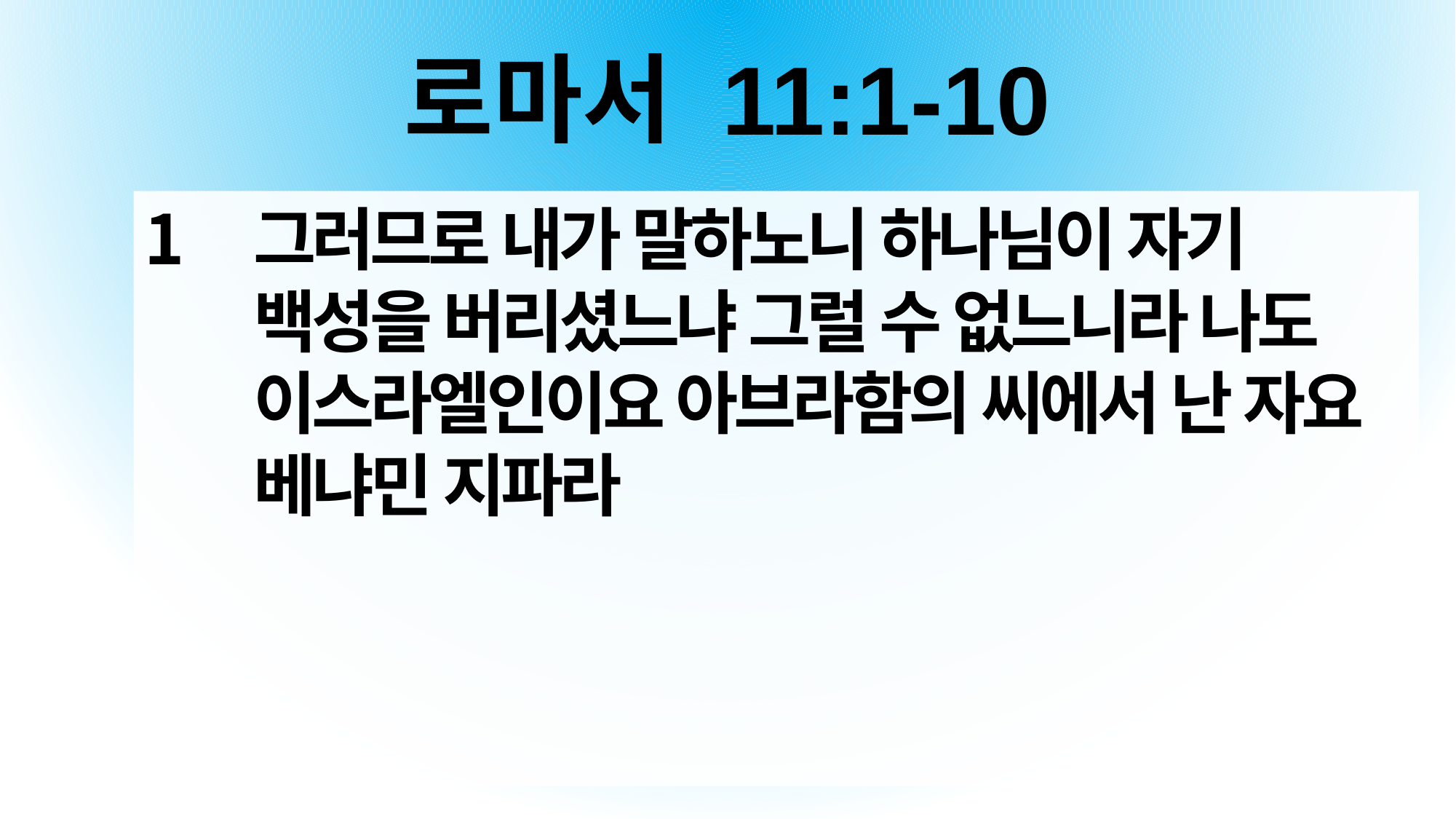

# 로마서 11:1-10
그러므로 내가 말하노니 하나님이 자기 백성을 버리셨느냐 그럴 수 없느니라 나도 이스라엘인이요 아브라함의 씨에서 난 자요 베냐민 지파라